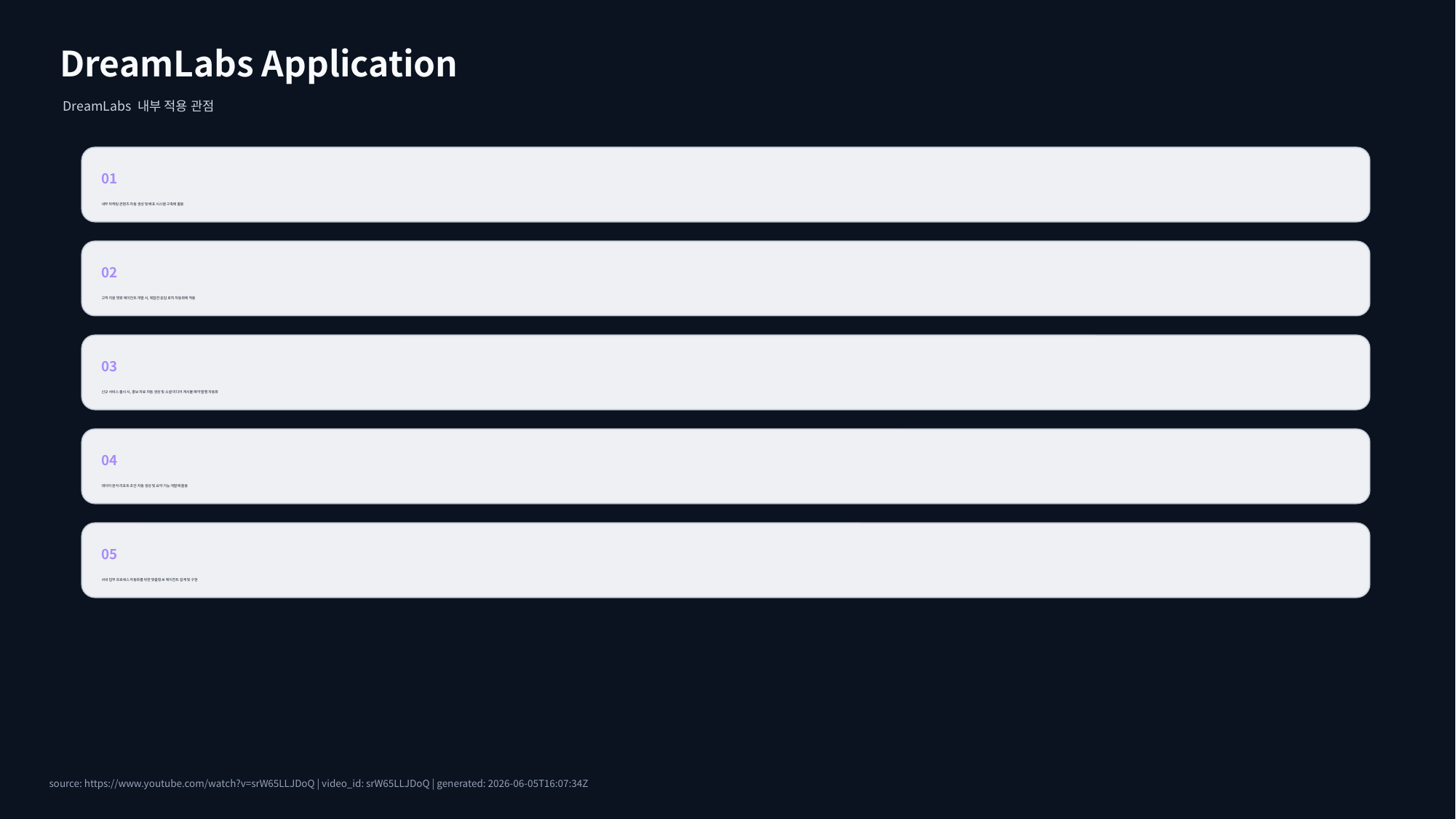

DreamLabs Application
DreamLabs 내부 적용 관점

01
내부 마케팅 콘텐츠 자동 생성 및 배포 시스템 구축에 활용

02
고객 지원 챗봇 에이전트 개발 시, 복잡한 응답 로직 자동화에 적용

03
신규 서비스 출시 시, 홍보 자료 자동 생성 및 소셜 미디어 게시물 예약 발행 자동화

04
데이터 분석 리포트 초안 자동 생성 및 요약 기능 개발에 활용

05
사내 업무 프로세스 자동화를 위한 맞춤형 AI 에이전트 설계 및 구현
source: https://www.youtube.com/watch?v=srW65LLJDoQ | video_id: srW65LLJDoQ | generated: 2026-06-05T16:07:34Z